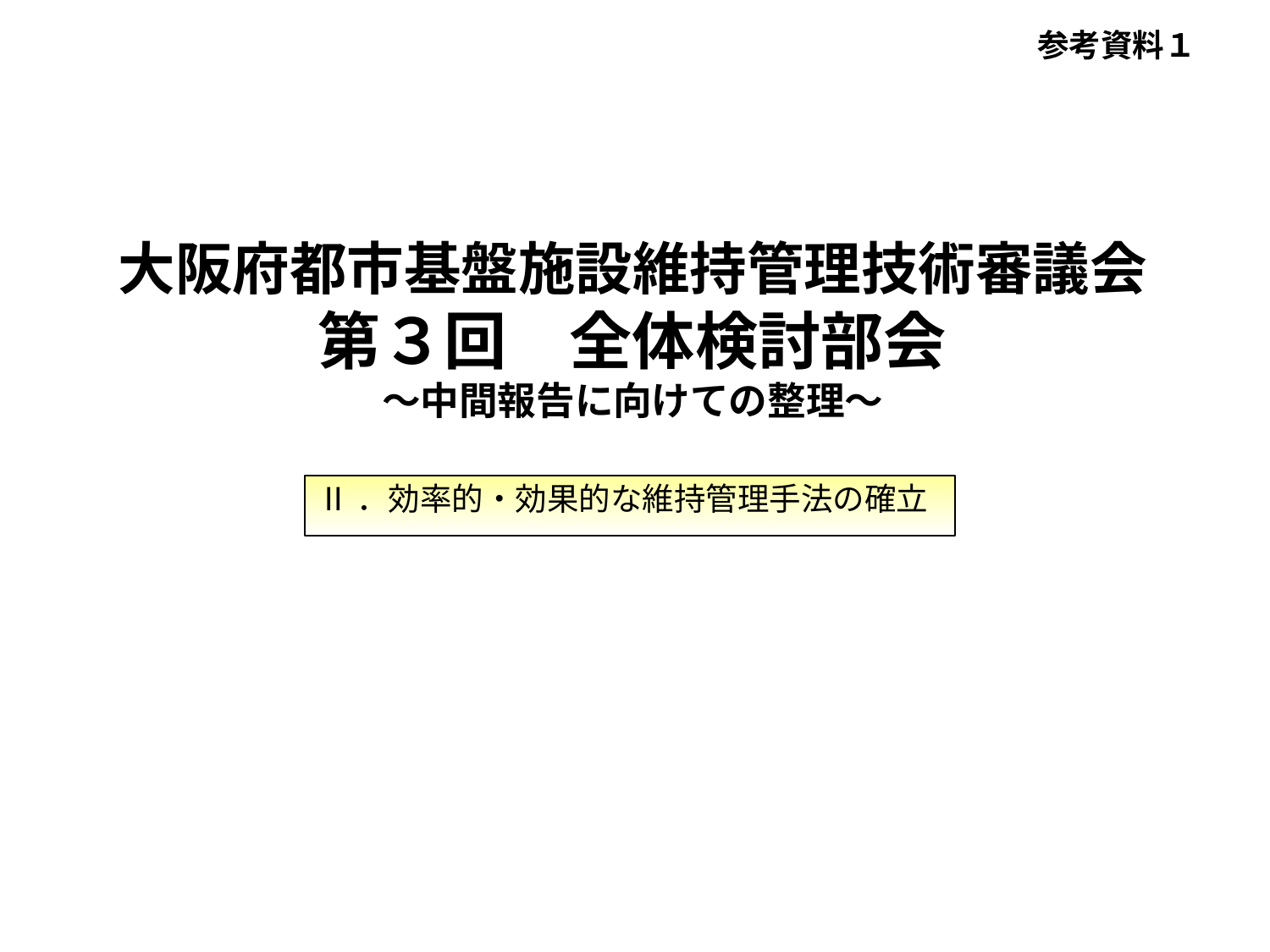

参考資料１
# 大阪府都市基盤施設維持管理技術審議会 第３回　全体検討部会 ～中間報告に向けての整理～
Ⅱ．効率的・効果的な維持管理手法の確立